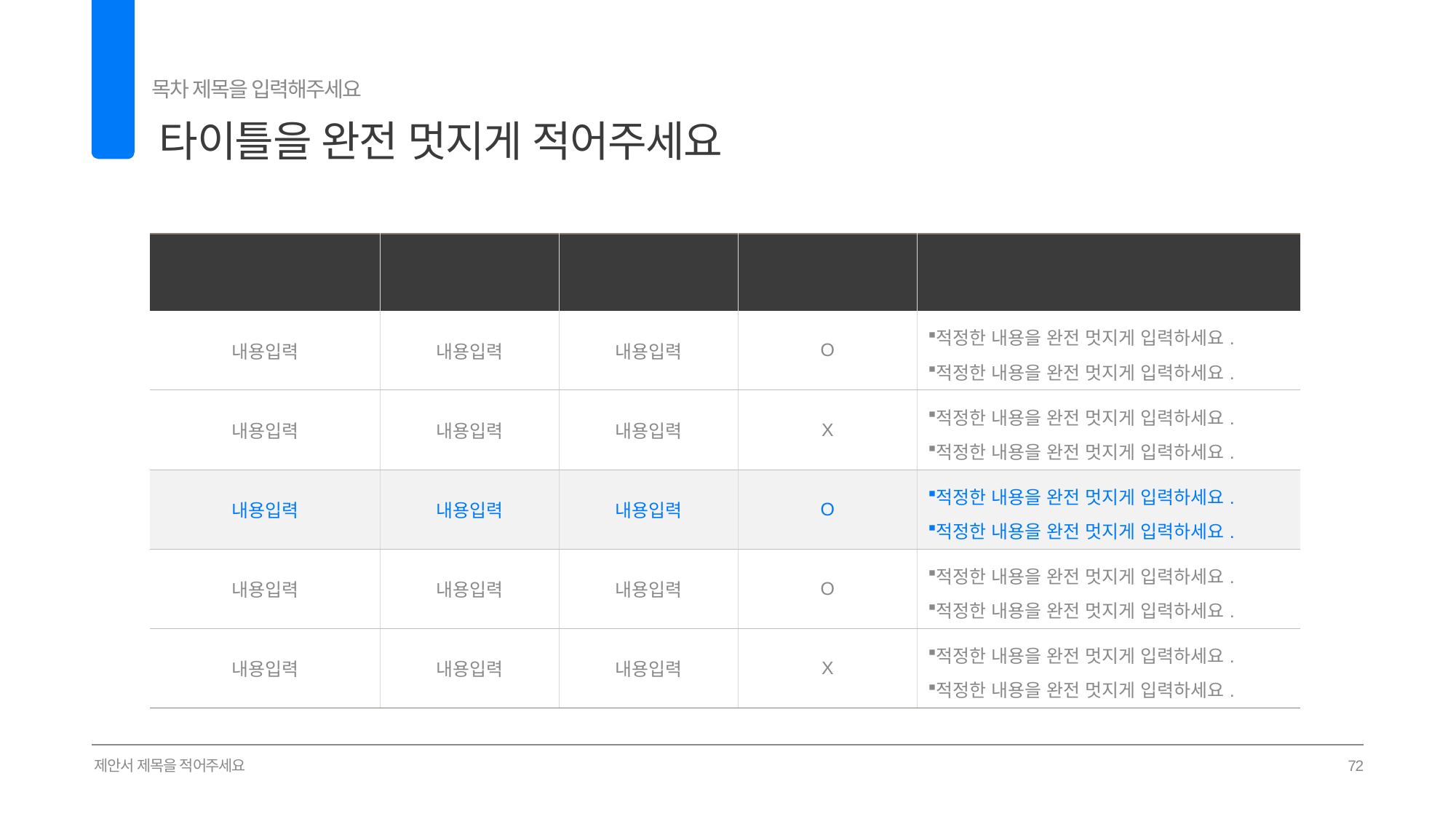

목차 제목을 입력해주세요
타이틀을 완전 멋지게 적어주세요
02
| 키워드 | 키워드 | 키워드 | 키워드 | 키워드 |
| --- | --- | --- | --- | --- |
| 내용입력 | 내용입력 | 내용입력 | O | 적정한 내용을 완전 멋지게 입력하세요. 적정한 내용을 완전 멋지게 입력하세요. |
| 내용입력 | 내용입력 | 내용입력 | X | 적정한 내용을 완전 멋지게 입력하세요. 적정한 내용을 완전 멋지게 입력하세요. |
| 내용입력 | 내용입력 | 내용입력 | O | 적정한 내용을 완전 멋지게 입력하세요. 적정한 내용을 완전 멋지게 입력하세요. |
| 내용입력 | 내용입력 | 내용입력 | O | 적정한 내용을 완전 멋지게 입력하세요. 적정한 내용을 완전 멋지게 입력하세요. |
| 내용입력 | 내용입력 | 내용입력 | X | 적정한 내용을 완전 멋지게 입력하세요. 적정한 내용을 완전 멋지게 입력하세요. |
제안서 제목을 적어주세요
72